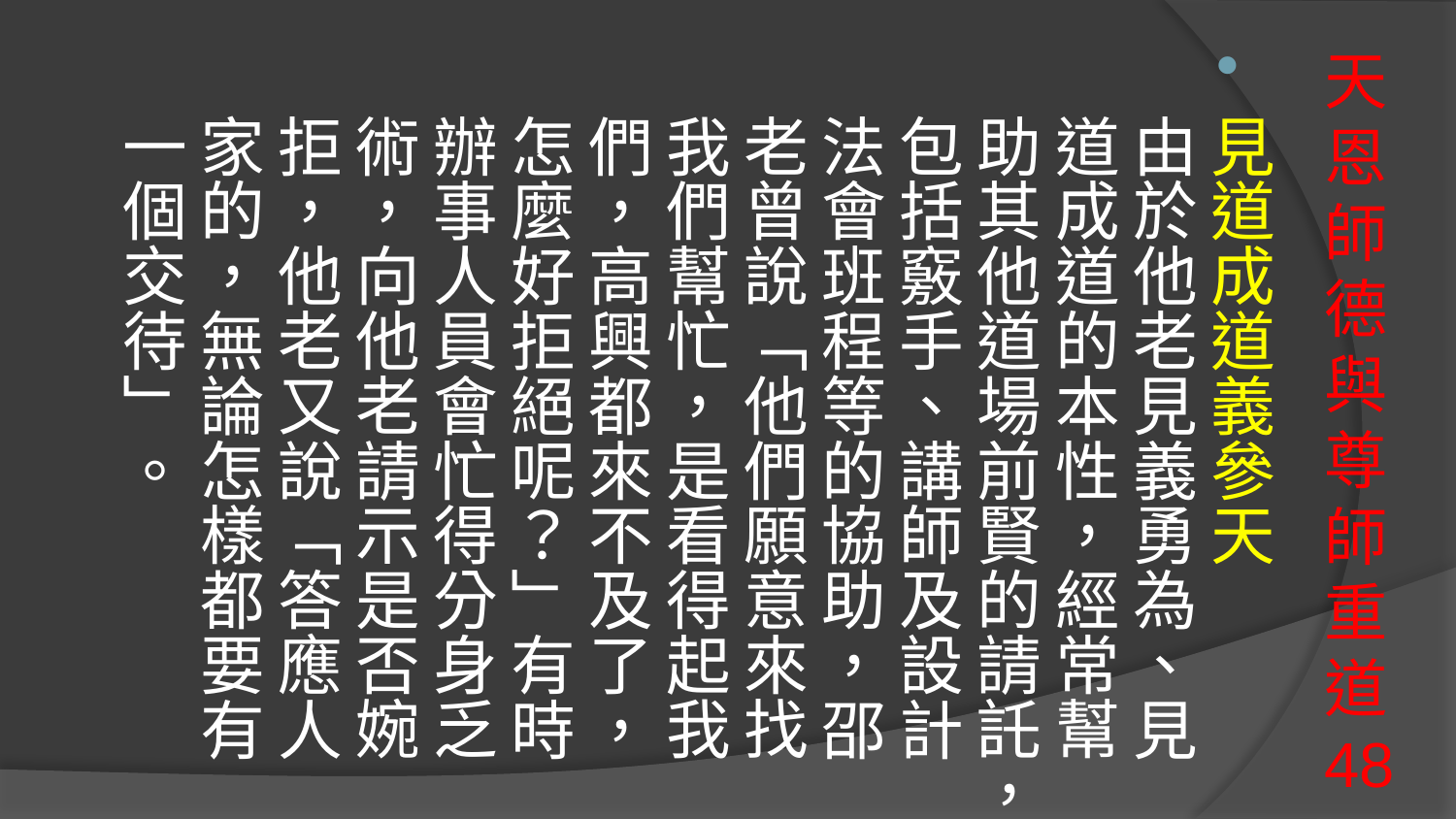

# 天恩師德與尊師重道 48
見道成道義參天
由於他老見義勇為、見道成道的本性，經常幫助其他道場前賢的請託，包括竅手、講師及設計法會班程等的協助，邵老曾說「他們願意來找我們幫忙，是看得起我們，高興都來不及了，怎麼好拒絕呢？」有時辦事人員會忙得分身乏術，向他老請示是否婉拒，他老又說「答應人家的，無論怎樣都要有一個交待」。